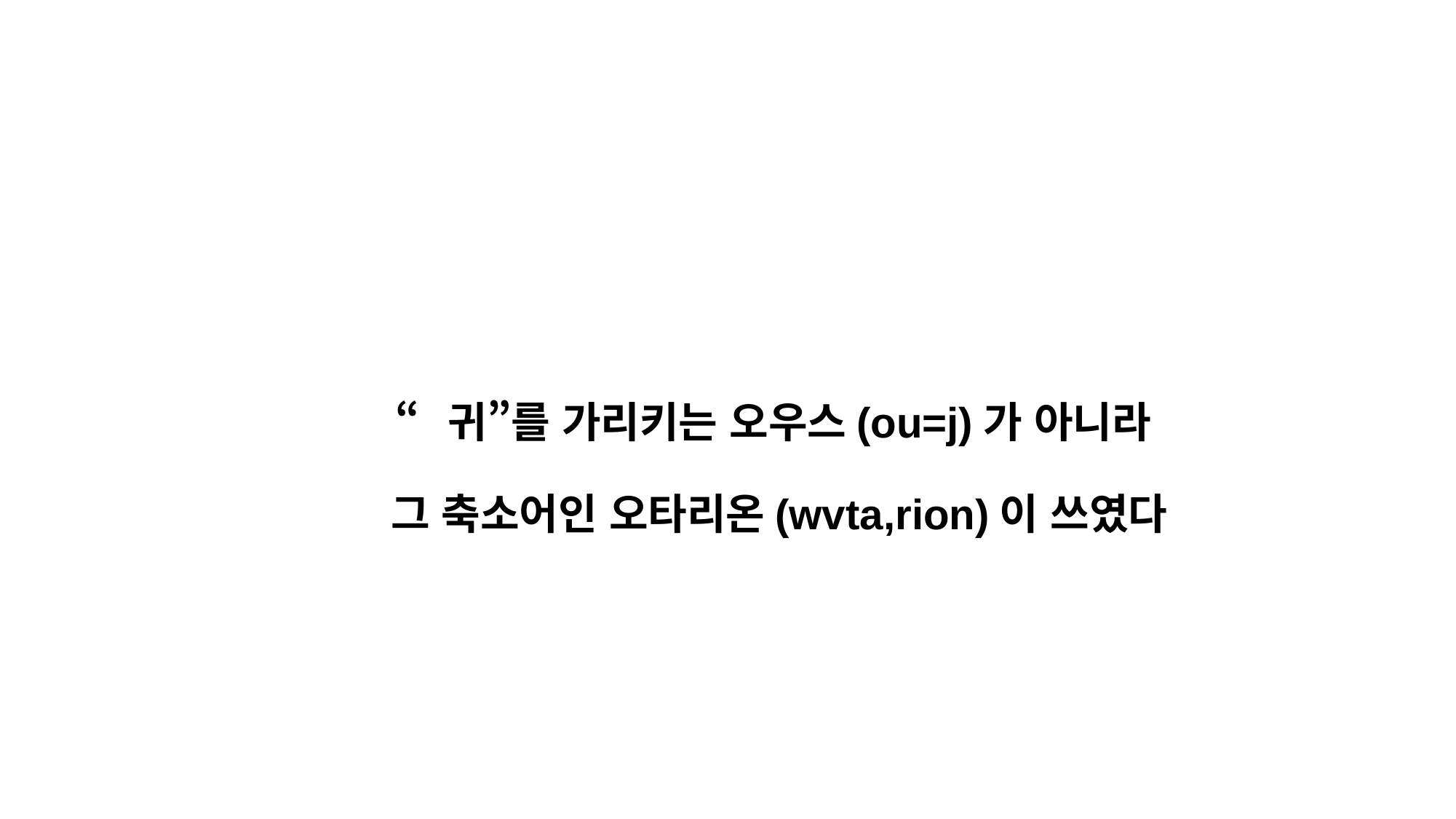

“귀”를 가리키는 오우스(ou=j)가 아니라
그 축소어인 오타리온(wvta,rion)이 쓰였다